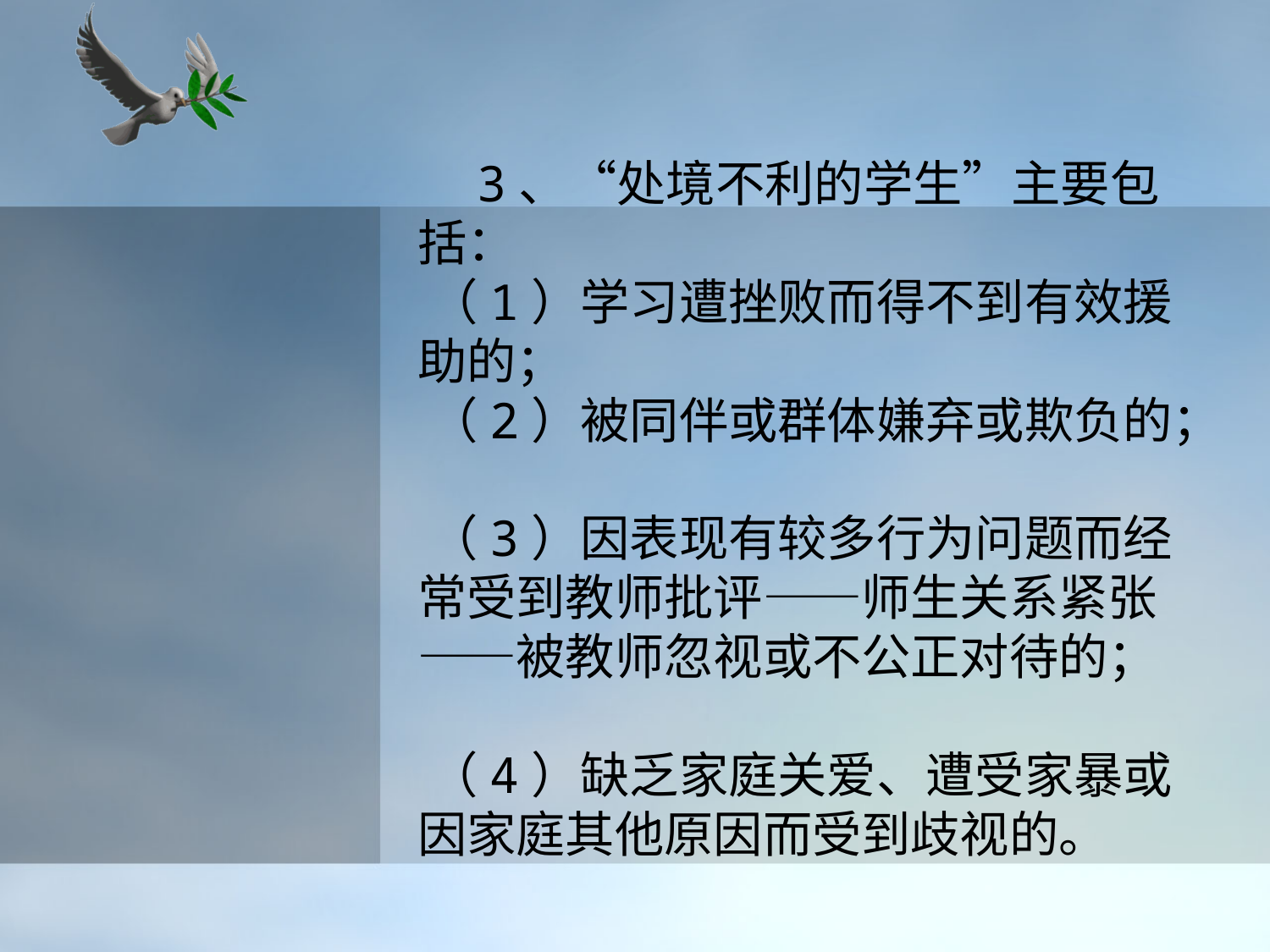

# 3、“处境不利的学生”主要包括： （1）学习遭挫败而得不到有效援助的； （2）被同伴或群体嫌弃或欺负的； （3）因表现有较多行为问题而经常受到教师批评——师生关系紧张——被教师忽视或不公正对待的； （4）缺乏家庭关爱、遭受家暴或因家庭其他原因而受到歧视的。